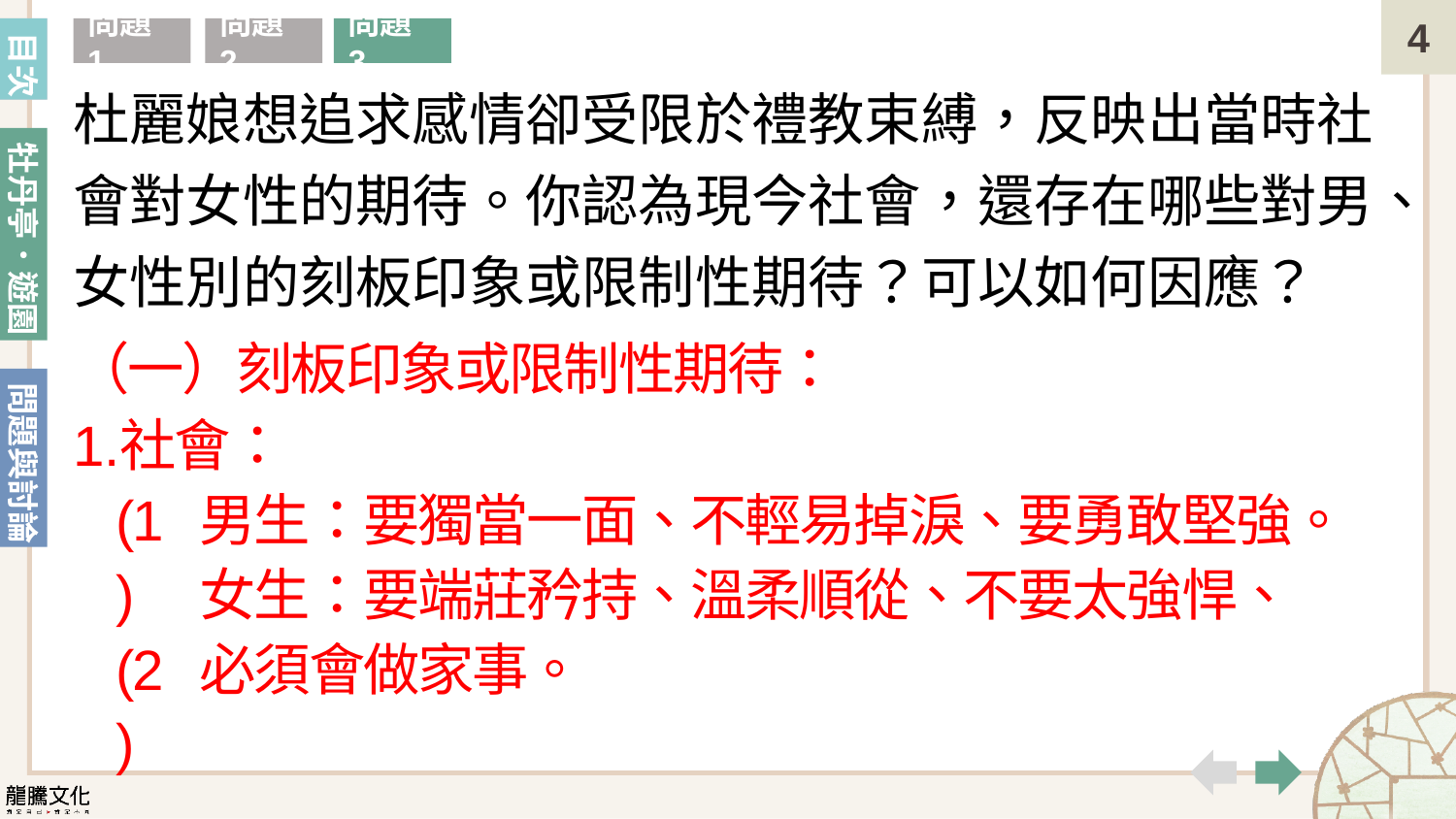

目次
問題1
問題2
問題3
杜麗娘想追求感情卻受限於禮教束縛，反映出當時社會對女性的期待。你認為現今社會，還存在哪些對男、女性別的刻板印象或限制性期待？可以如何因應？
（一）刻板印象或限制性期待：
社會：
男生：要獨當一面、不輕易掉淚、要勇敢堅強。
女生：要端莊矜持、溫柔順從、不要太強悍、
必須會做家事。
(1)
(2)